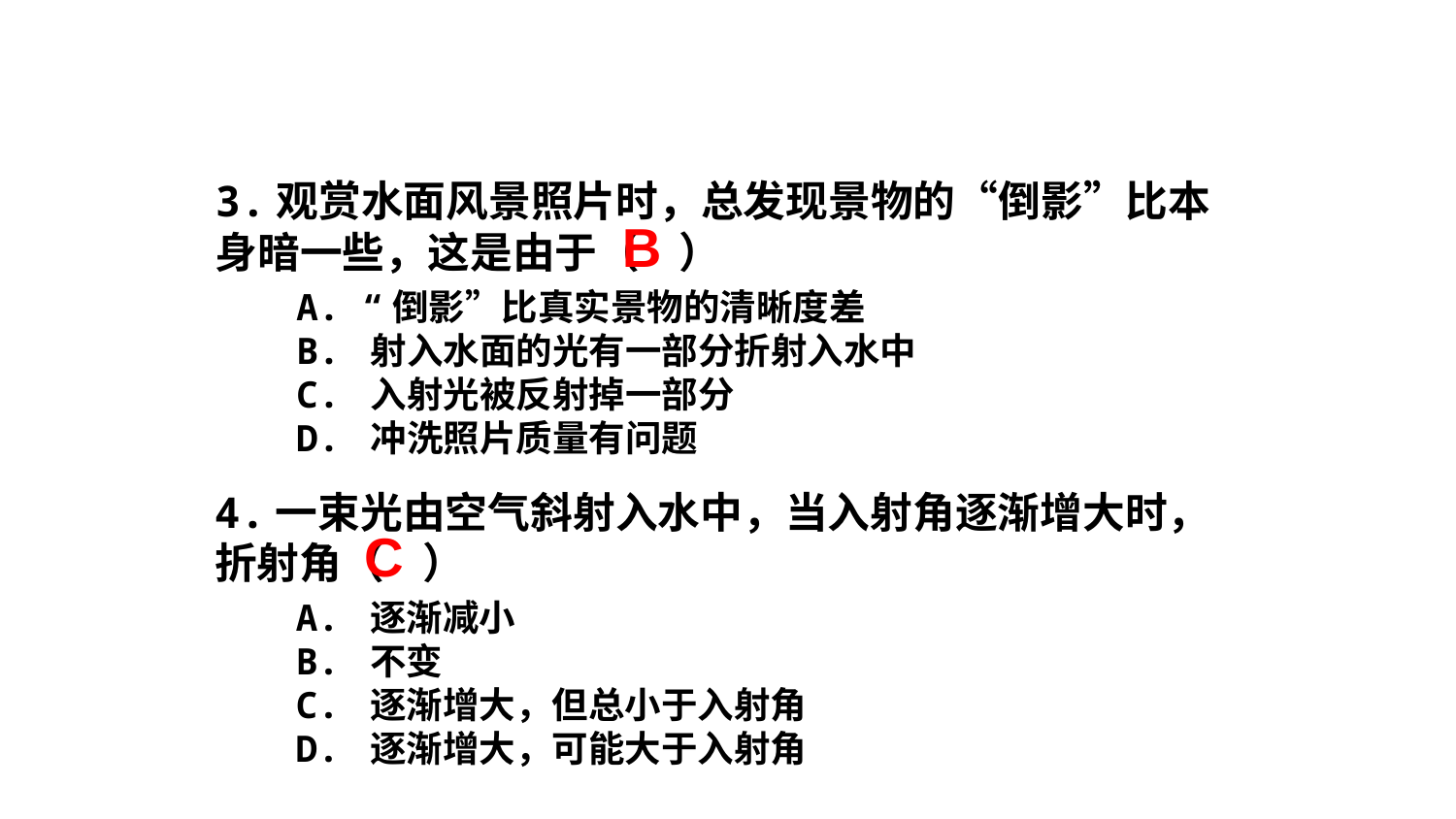

3.观赏水面风景照片时，总发现景物的“倒影”比本身暗一些，这是由于（    ）
B
A. “倒影”比真实景物的清晰度差
B. 射入水面的光有一部分折射入水中
C. 入射光被反射掉一部分
D. 冲洗照片质量有问题
4.一束光由空气斜射入水中，当入射角逐渐增大时，折射角（    ）
C
A. 逐渐减小
B. 不变
C. 逐渐增大，但总小于入射角
D. 逐渐增大，可能大于入射角